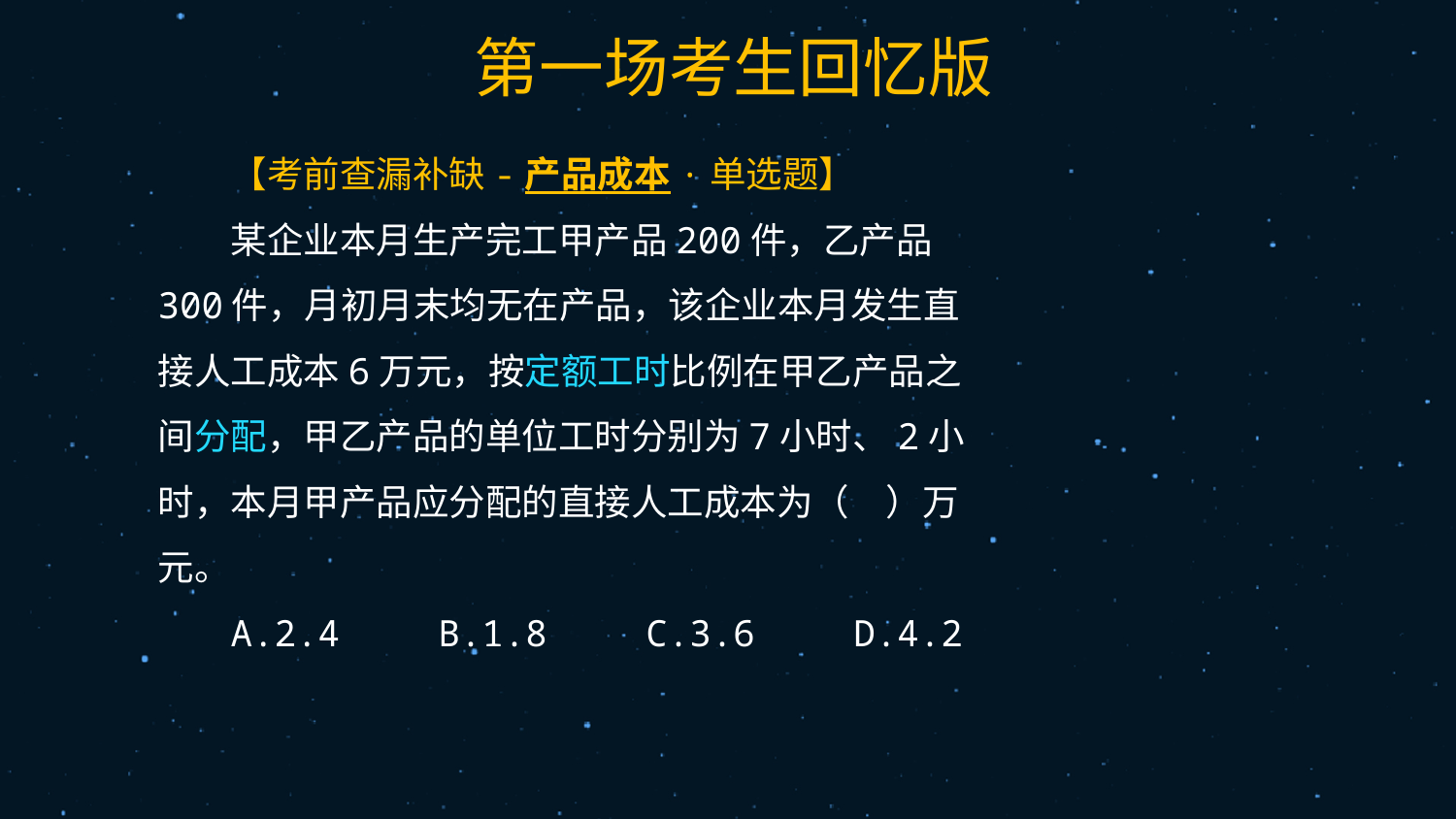

70
【考前查漏补缺-产品成本·单选题】
某企业本月生产完工甲产品200件，乙产品300件，月初月末均无在产品，该企业本月发生直接人工成本6万元，按定额工时比例在甲乙产品之间分配，甲乙产品的单位工时分别为7小时、2小时，本月甲产品应分配的直接人工成本为（　）万元。
A.2.4　　 B.1.8　　 C.3.6　　 D.4.2